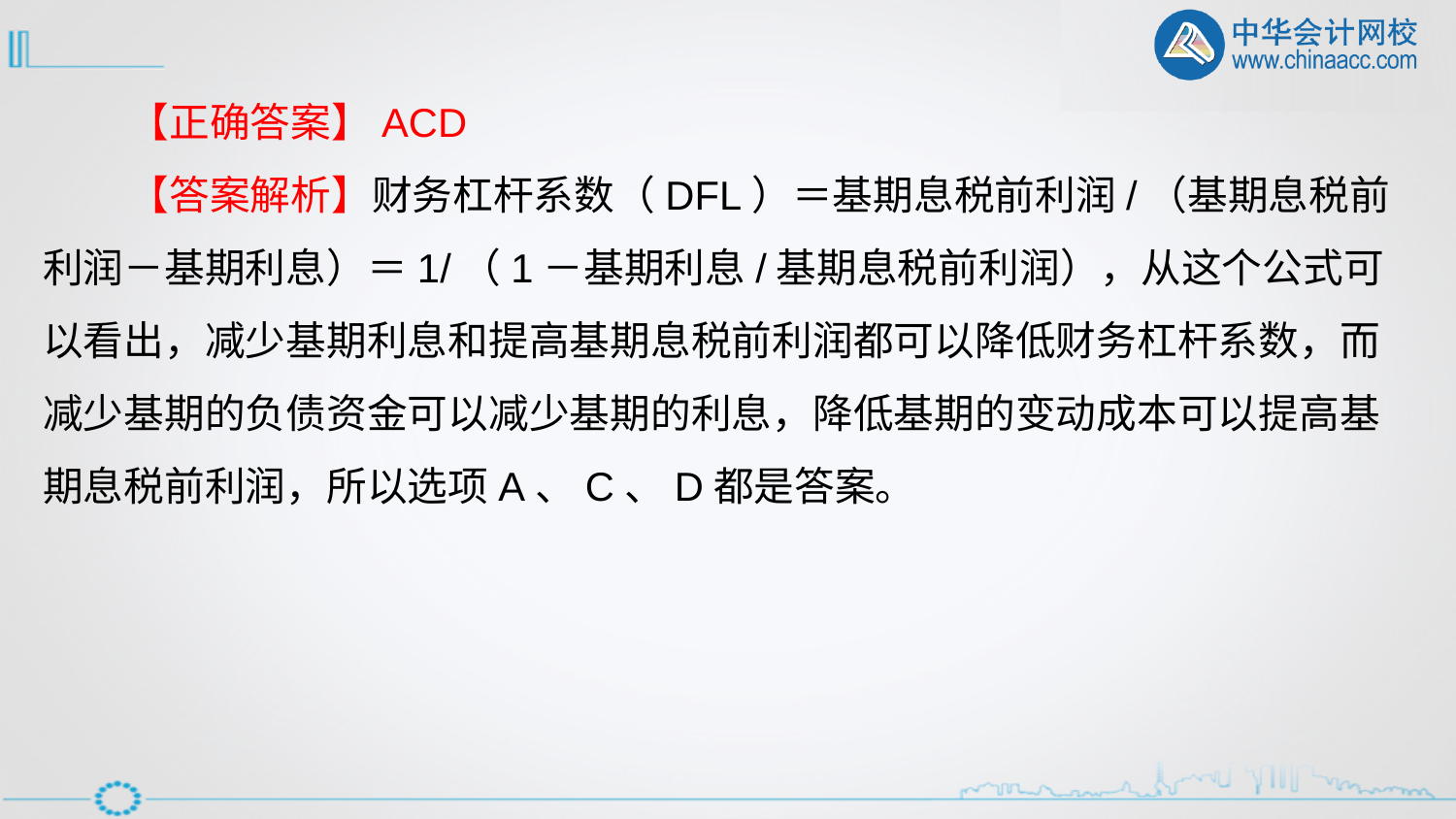

【正确答案】ACD
【答案解析】财务杠杆系数（DFL）＝基期息税前利润/（基期息税前利润－基期利息）＝1/（1－基期利息/基期息税前利润），从这个公式可以看出，减少基期利息和提高基期息税前利润都可以降低财务杠杆系数，而减少基期的负债资金可以减少基期的利息，降低基期的变动成本可以提高基期息税前利润，所以选项A、C、D都是答案。